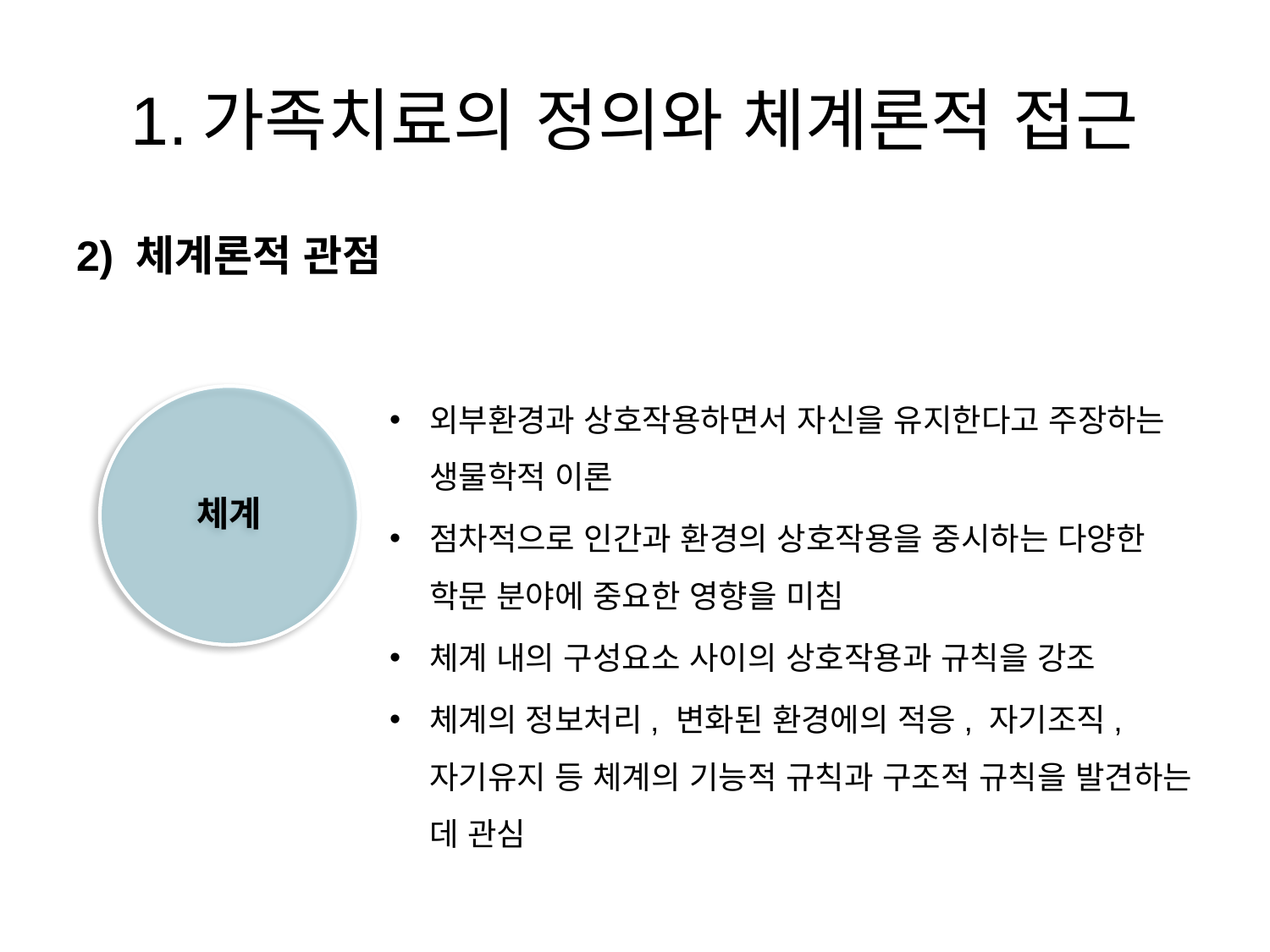

# 1.가족치료의 정의와 체계론적 접근

2) 체계론적 관점

체계
외부환경과 상호작용하면서 자신을 유지한다고 주장하는 생물학적 이론
점차적으로 인간과 환경의 상호작용을 중시하는 다양한 학문 분야에 중요한 영향을 미침
체계 내의 구성요소 사이의 상호작용과 규칙을 강조
체계의 정보처리, 변화된 환경에의 적응, 자기조직, 자기유지 등 체계의 기능적 규칙과 구조적 규칙을 발견하는 데 관심